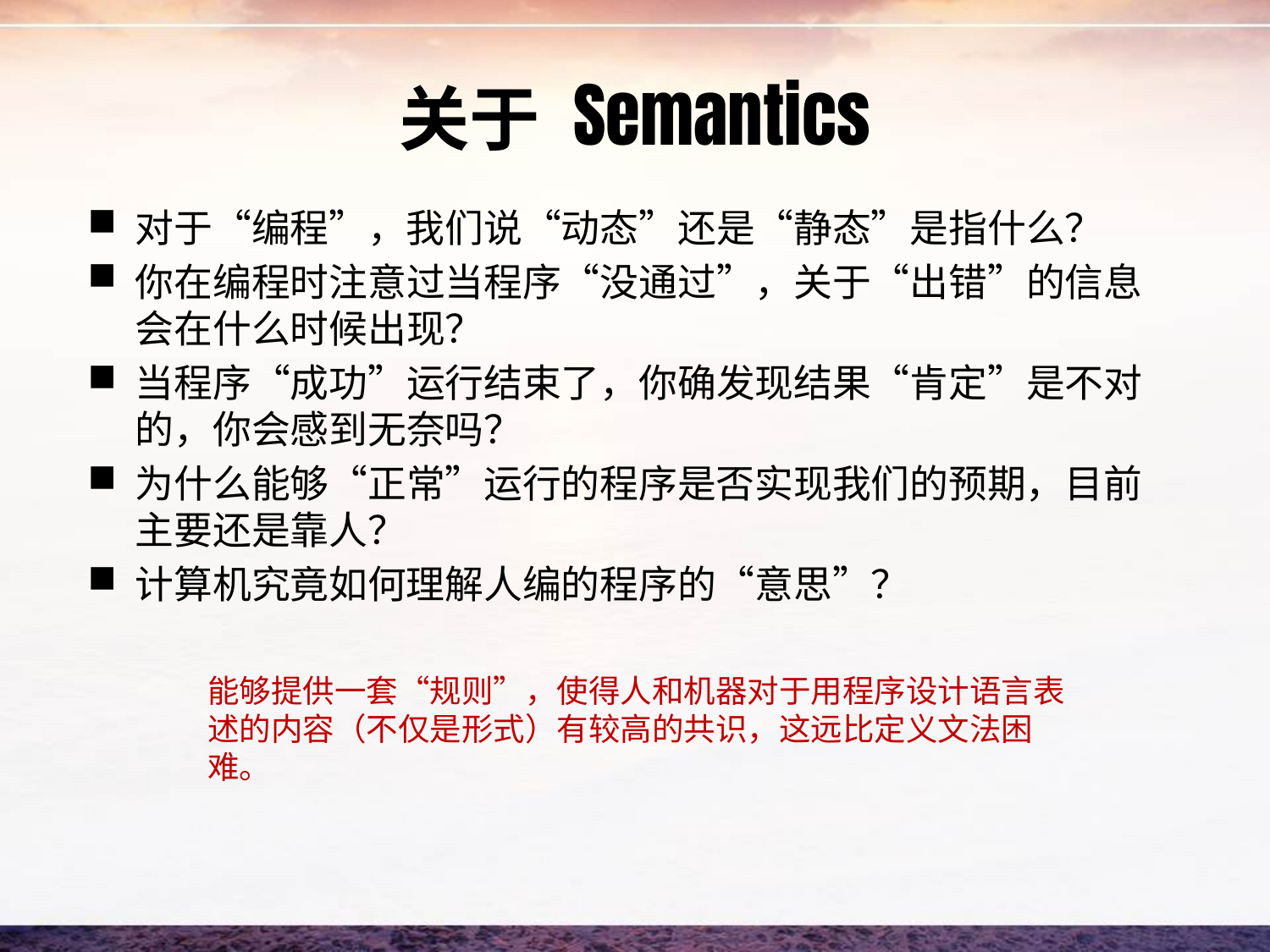

# 关于 Semantics
对于“编程”，我们说“动态”还是“静态”是指什么？
你在编程时注意过当程序“没通过”，关于“出错”的信息会在什么时候出现？
当程序“成功”运行结束了，你确发现结果“肯定”是不对的，你会感到无奈吗？
为什么能够“正常”运行的程序是否实现我们的预期，目前主要还是靠人？
计算机究竟如何理解人编的程序的“意思”？
能够提供一套“规则”，使得人和机器对于用程序设计语言表述的内容（不仅是形式）有较高的共识，这远比定义文法困难。